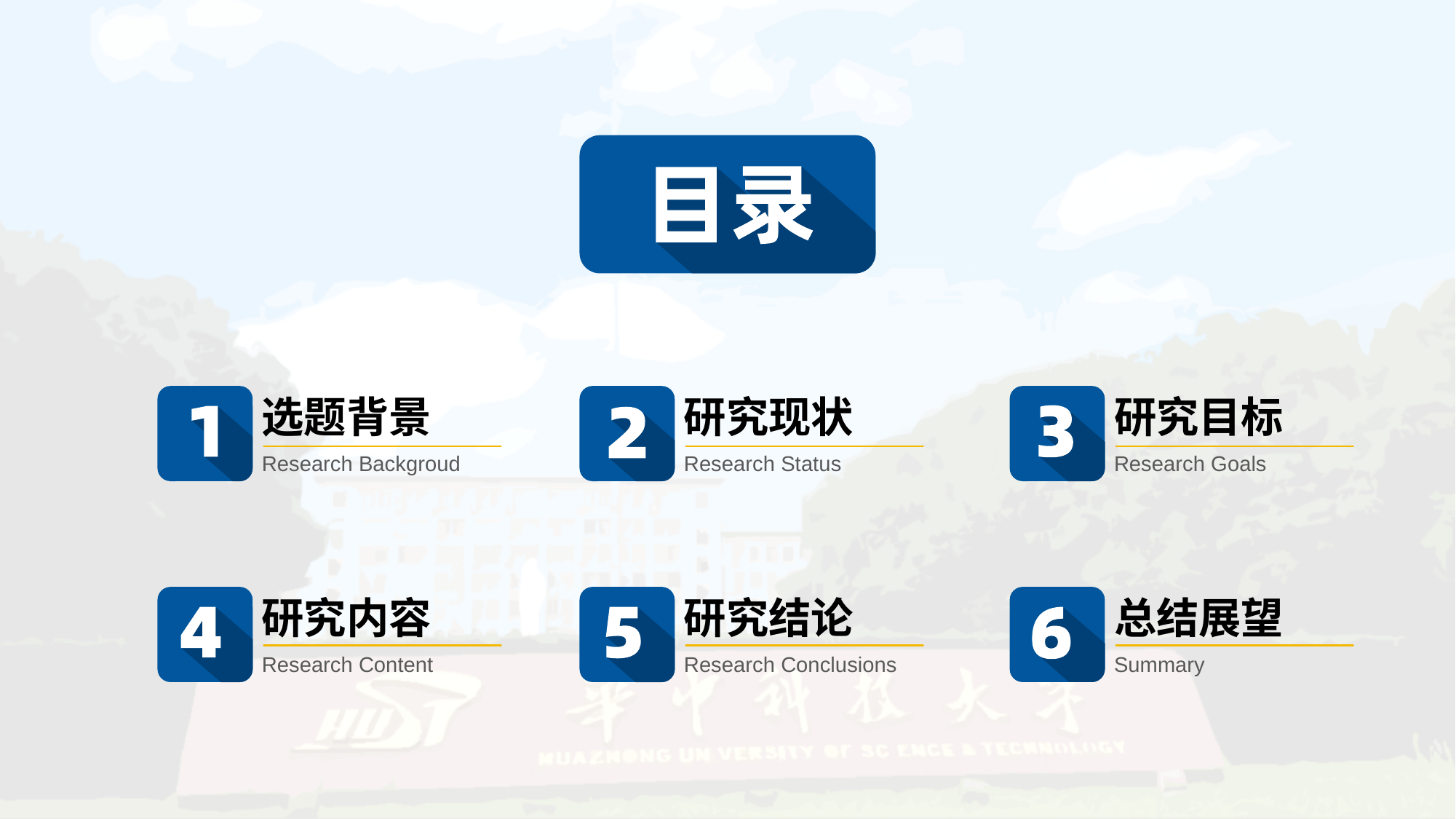

选题背景
研究现状
研究目标
Research Backgroud
Research Status
Research Goals
研究内容
研究结论
总结展望
Research Content
Research Conclusions
Summary